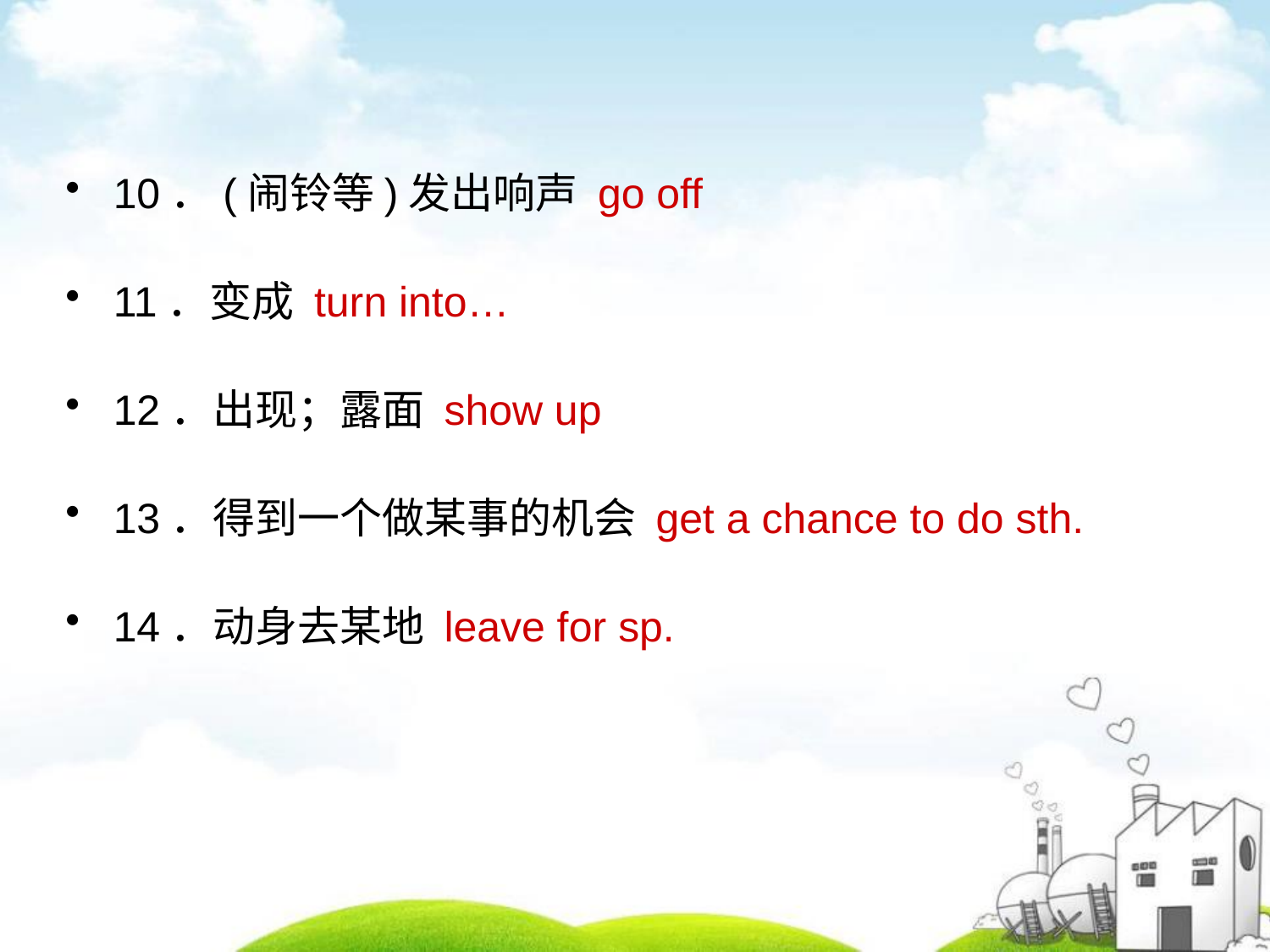

10．(闹铃等)发出响声 go off

11．变成 turn into…

12．出现；露面 show up

13．得到一个做某事的机会 get a chance to do sth.

14．动身去某地 leave for sp.